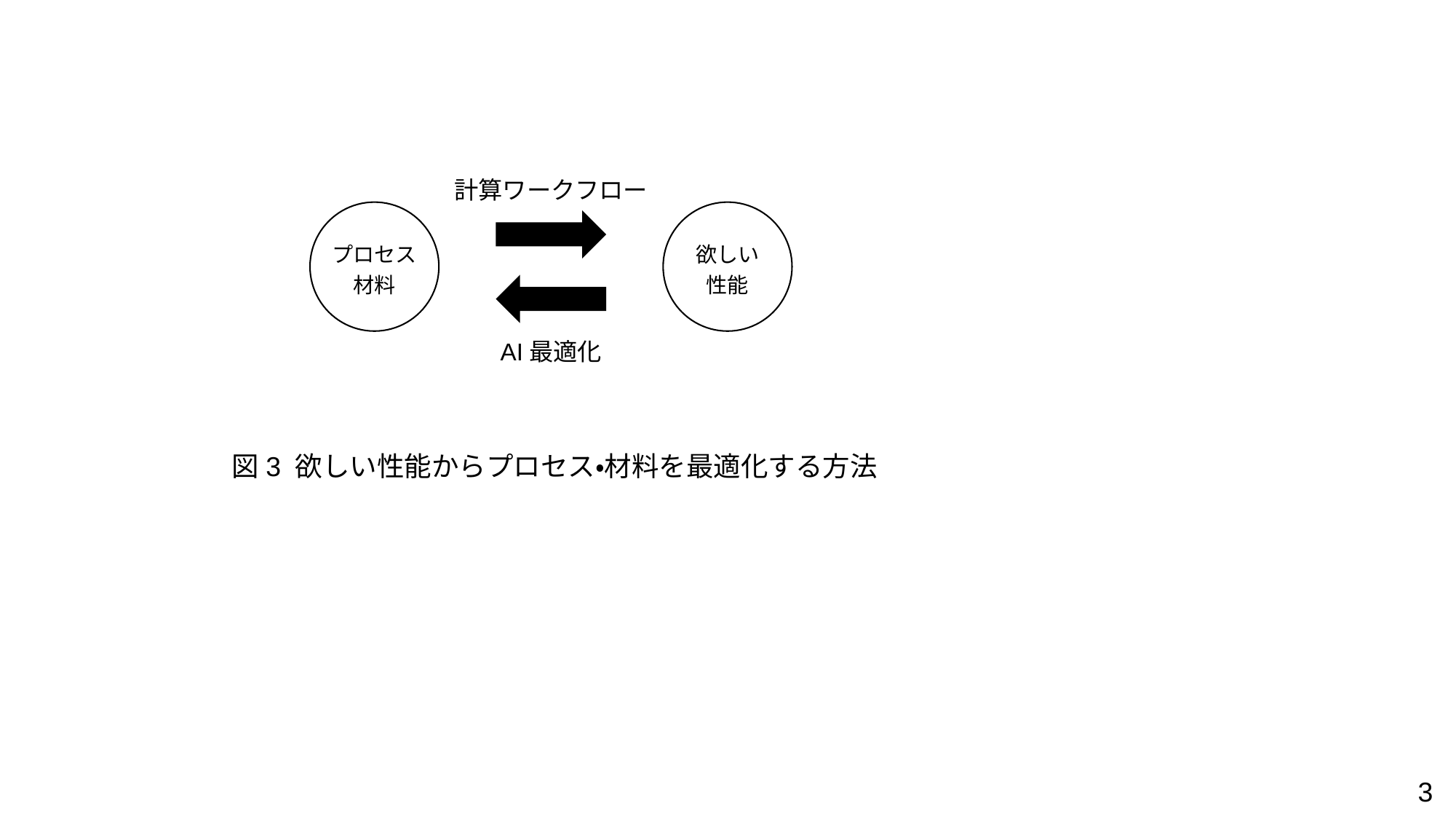

計算ワークフロー
プロセス
材料
欲しい
性能

AI最適化
図3 欲しい性能からプロセス・材料を最適化する方法
3